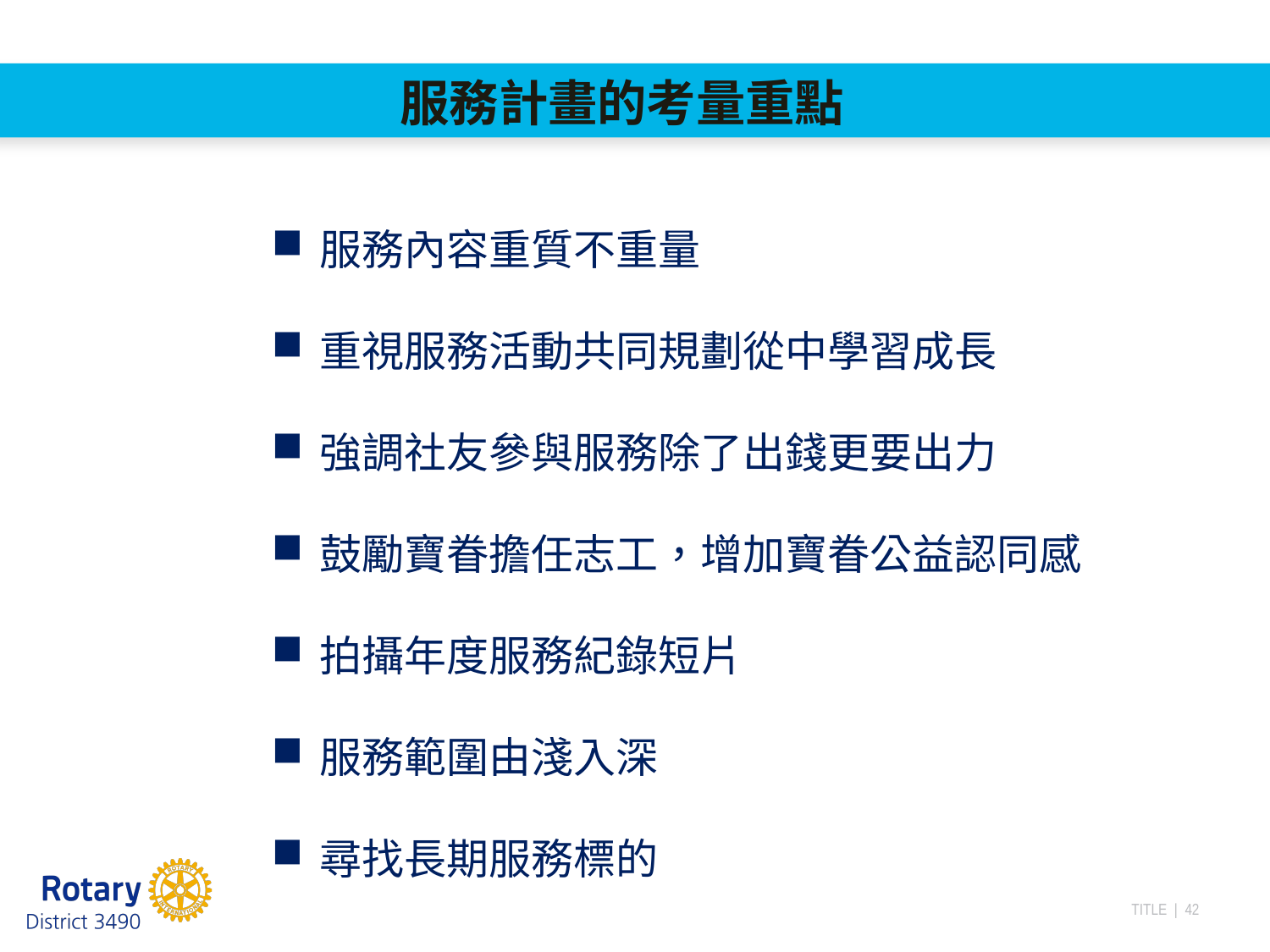

服務計畫的考量重點
服務內容重質不重量
重視服務活動共同規劃從中學習成長
強調社友參與服務除了出錢更要出力
鼓勵寶眷擔任志工，增加寶眷公益認同感
拍攝年度服務紀錄短片
服務範圍由淺入深
尋找長期服務標的